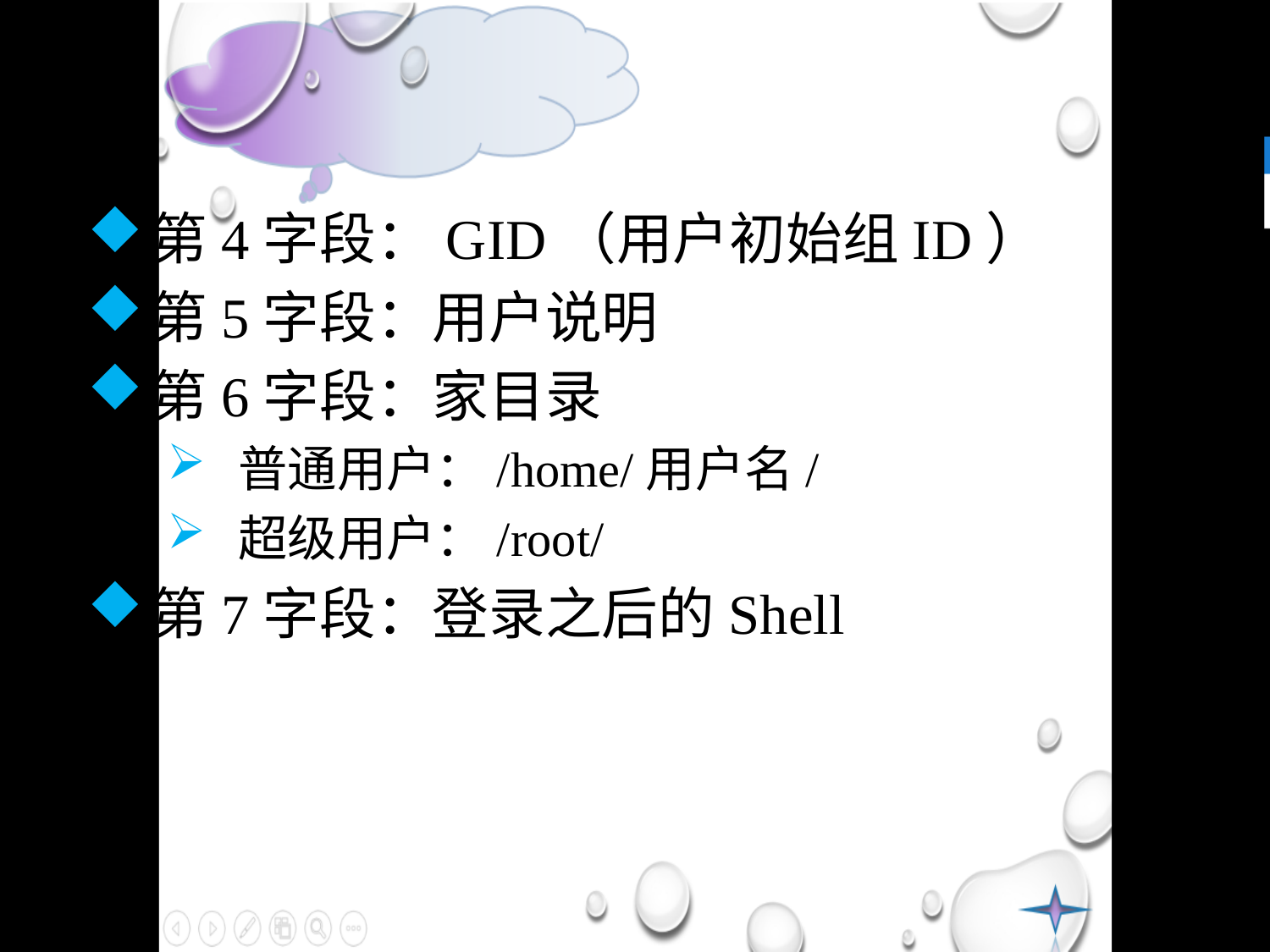

第4字段：GID（用户初始组ID）
第5字段：用户说明
第6字段：家目录
普通用户：/home/用户名/
超级用户：/root/
第7字段：登录之后的Shell